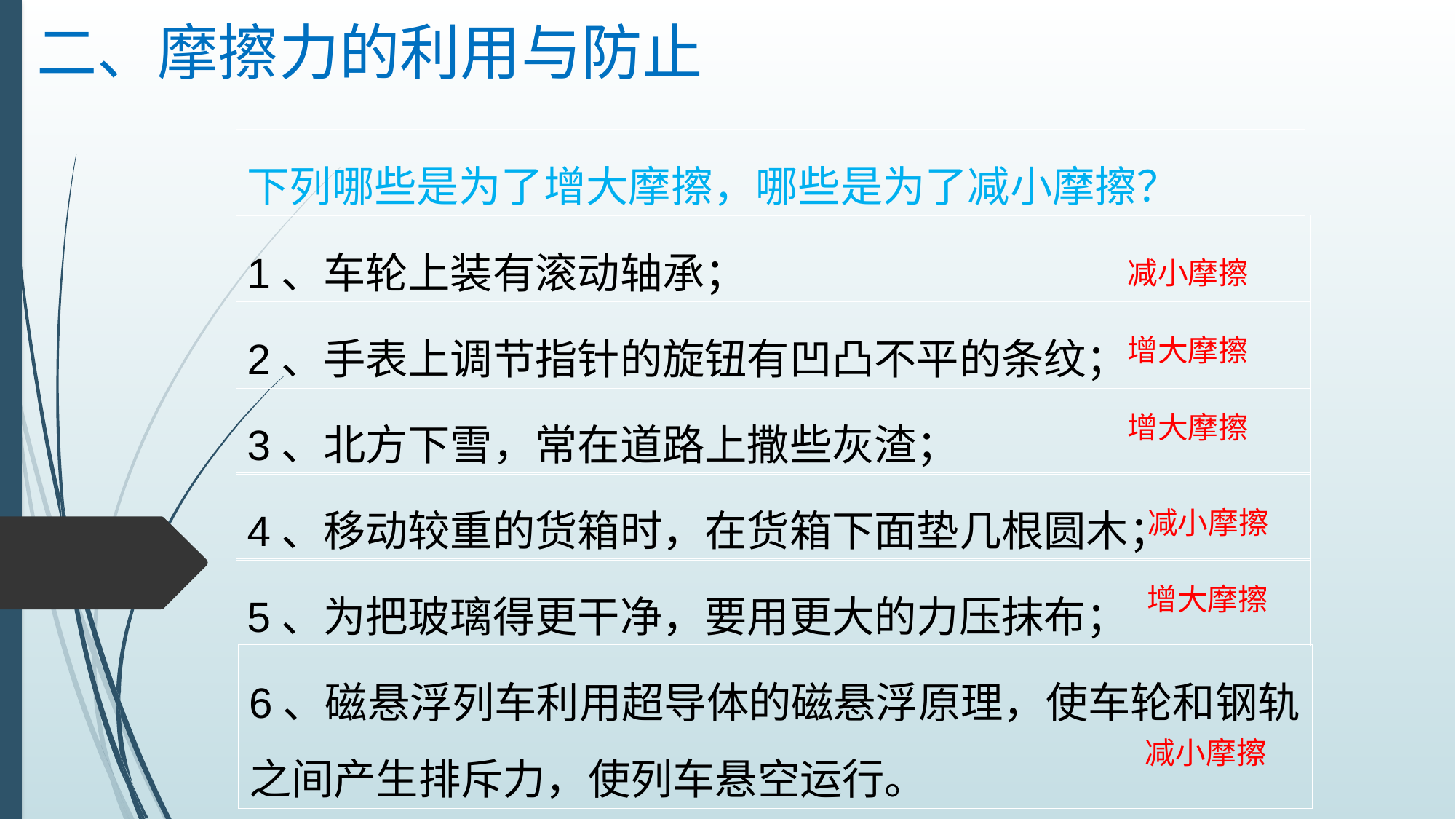

二、摩擦力的利用与防止
下列哪些是为了增大摩擦，哪些是为了减小摩擦？
1、车轮上装有滚动轴承；
减小摩擦
2、手表上调节指针的旋钮有凹凸不平的条纹；
增大摩擦
3、北方下雪，常在道路上撒些灰渣；
增大摩擦
4、移动较重的货箱时，在货箱下面垫几根圆木；
减小摩擦
5、为把玻璃得更干净，要用更大的力压抹布；
增大摩擦
6、磁悬浮列车利用超导体的磁悬浮原理，使车轮和钢轨之间产生排斥力，使列车悬空运行。
减小摩擦